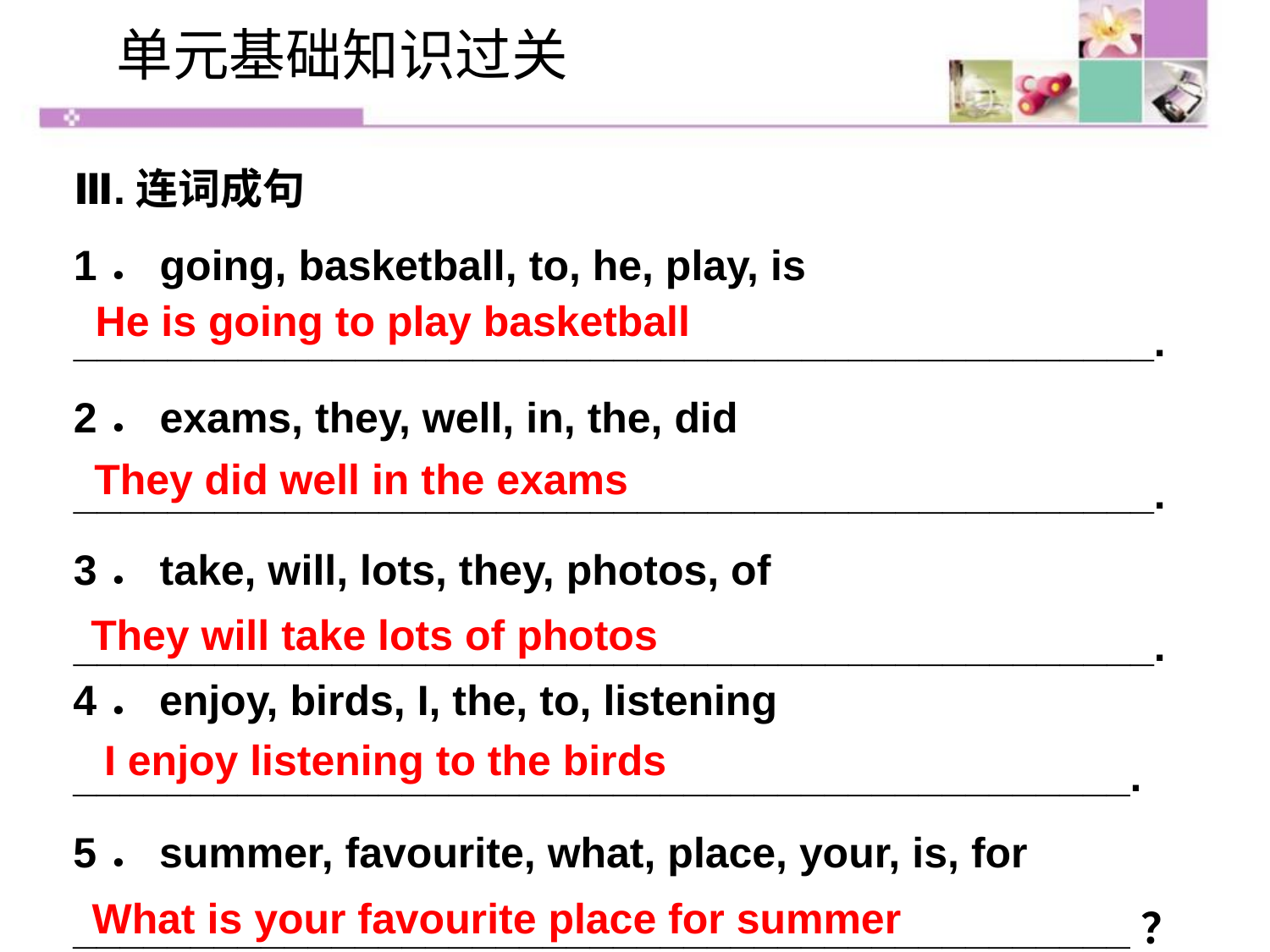

单元基础知识过关
Ⅲ.连词成句
1．going, basketball, to, he, play, is
______________________________________________.
2．exams, they, well, in, the, did
______________________________________________.
3．take, will, lots, they, photos, of
______________________________________________.
He is going to play basketball
They did well in the exams
They will take lots of photos
4．enjoy, birds, I, the, to, listening
_____________________________________________.
5．summer, favourite, what, place, your, is, for
_____________________________________________？
I enjoy listening to the birds
What is your favourite place for summer